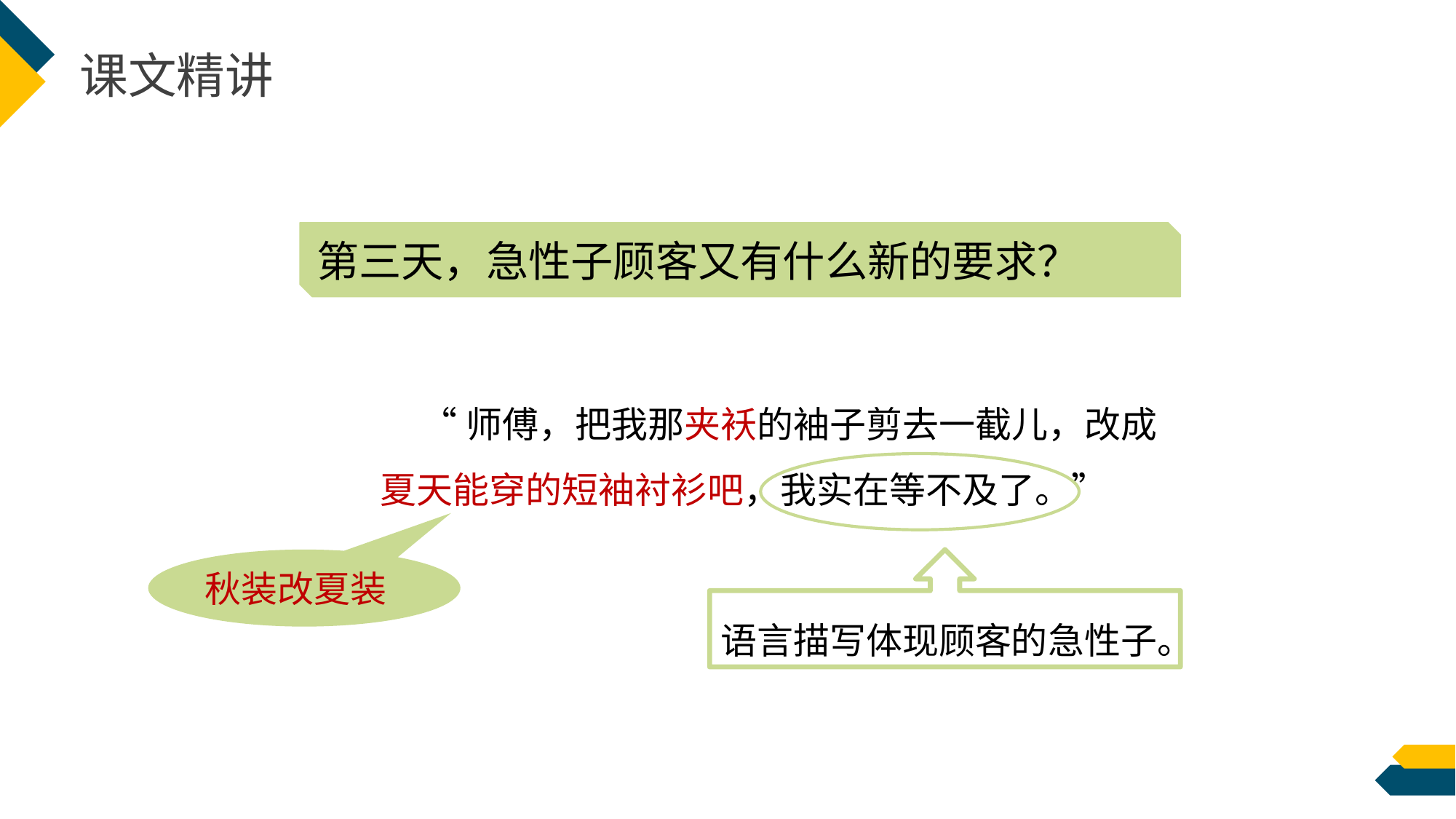

课文精讲
第三天，急性子顾客又有什么新的要求？
     “师傅，把我那夹袄的袖子剪去一截儿，改成夏天能穿的短袖衬衫吧，我实在等不及了。”

秋装改夏装
语言描写体现顾客的急性子。